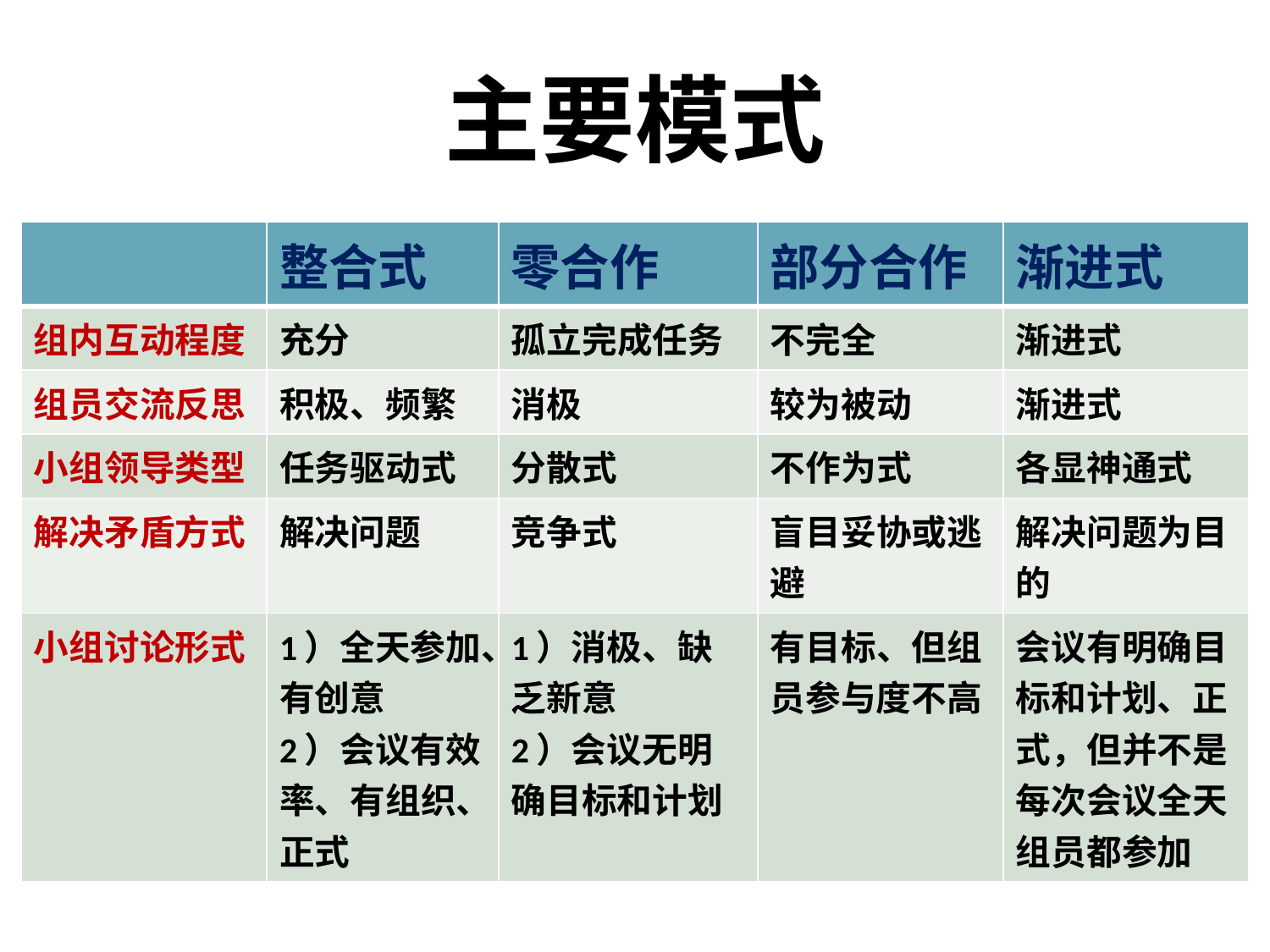

# 主要模式
|  | 整合式 | 零合作 | 部分合作 | 渐进式 |
| --- | --- | --- | --- | --- |
| 组内互动程度 | 充分 | 孤立完成任务 | 不完全 | 渐进式 |
| 组员交流反思 | 积极、频繁 | 消极 | 较为被动 | 渐进式 |
| 小组领导类型 | 任务驱动式 | 分散式 | 不作为式 | 各显神通式 |
| 解决矛盾方式 | 解决问题 | 竞争式 | 盲目妥协或逃避 | 解决问题为目的 |
| 小组讨论形式 | 1）全天参加、有创意 2）会议有效率、有组织、正式 | 1）消极、缺乏新意 2）会议无明确目标和计划 | 有目标、但组员参与度不高 | 会议有明确目标和计划、正式，但并不是每次会议全天组员都参加 |